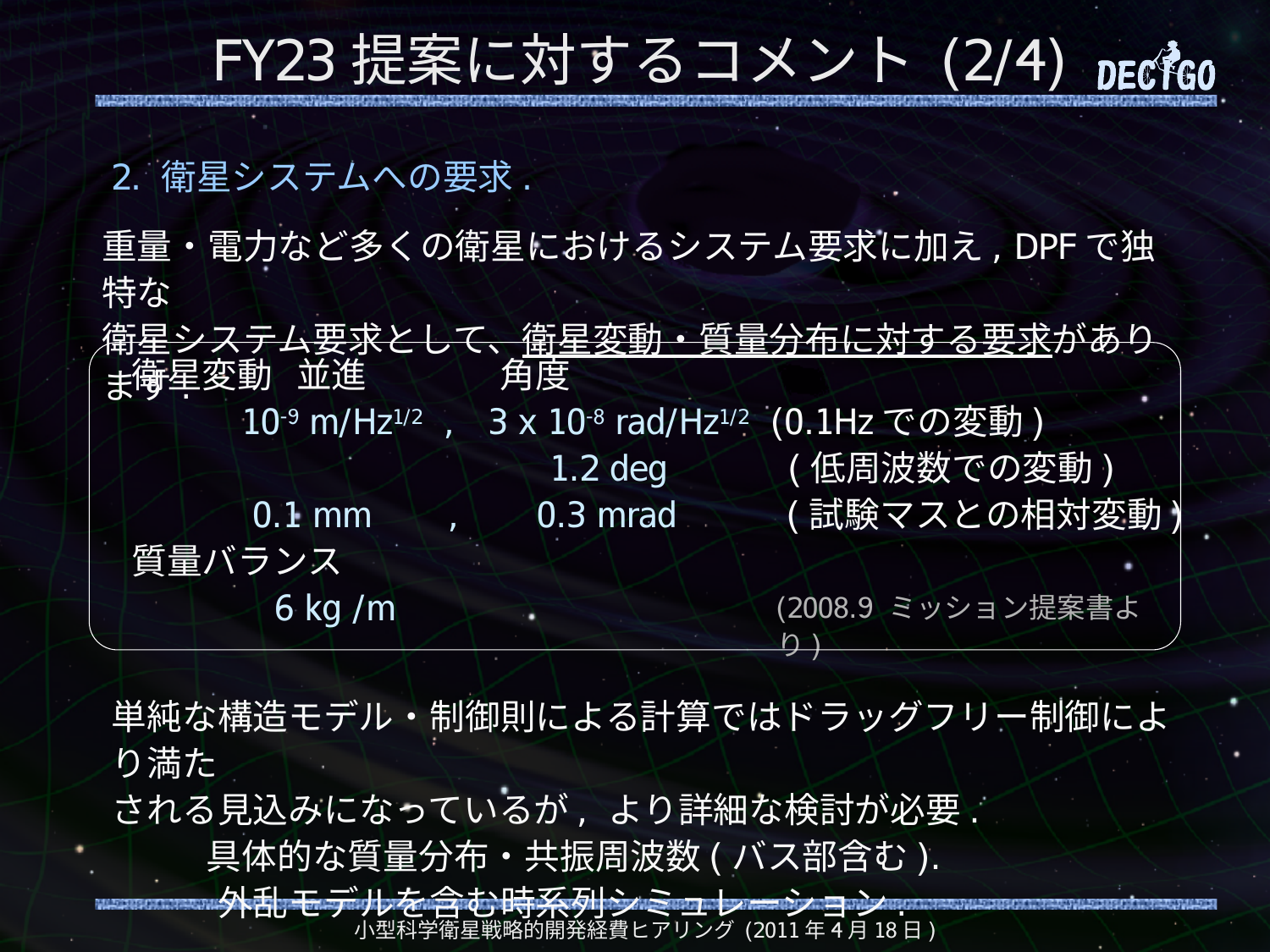

# FY23提案に対するコメント (2/4)
2. 衛星システムへの要求.
重量・電力など多くの衛星におけるシステム要求に加え, DPFで独特な
衛星システム要求として、衛星変動・質量分布に対する要求があります.

衛星変動   並進                 角度
          10-9 m/Hz1/2  ,   3 x 10-8 rad/Hz1/2  (0.1Hzでの変動)
                                      1.2 deg           (低周波数での変動)
           0.1 mm       ,       0.3 mrad          (試験マスとの相対変動)
質量バランス
             6 kg /m

(2008.9 ミッション提案書より)
単純な構造モデル・制御則による計算ではドラッグフリー制御により満た
される見込みになっているが, より詳細な検討が必要.
  　　具体的な質量分布・共振周波数(バス部含む).
　　　外乱モデルを含む時系列シミュレーション.
小型科学衛星戦略的開発経費ヒアリング (2011年4月18日)